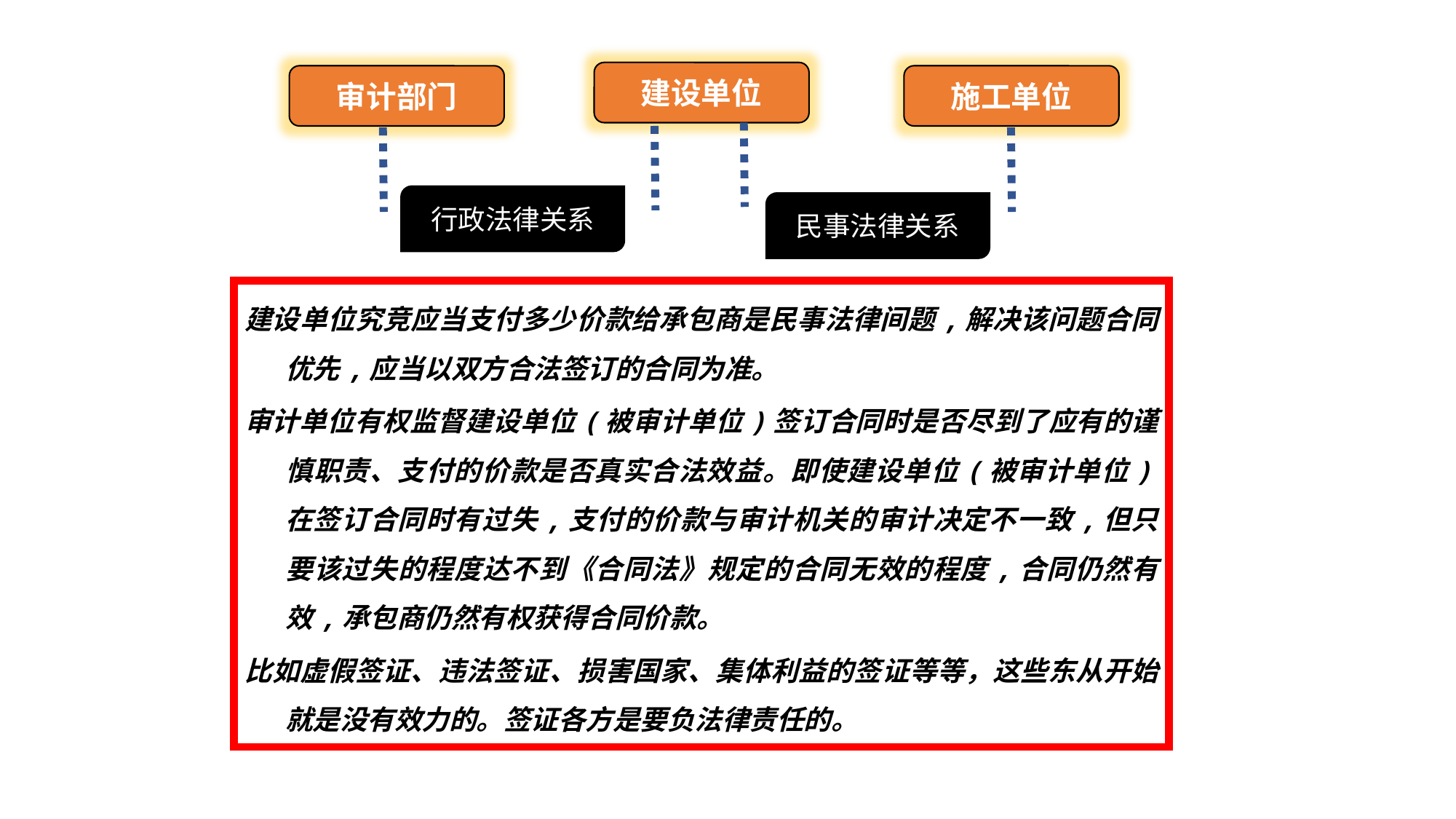

建设单位
审计部门
施工单位
行政法律关系
民事法律关系
建设单位究竞应当支付多少价款给承包商是民事法律间题,解决该问题合同优先,应当以双方合法签订的合同为准。
审计单位有权监督建设单位(被审计单位)签订合同时是否尽到了应有的谨慎职责、支付的价款是否真实合法效益。即使建设单位(被审计单位)在签订合同时有过失,支付的价款与审计机关的审计决定不一致,但只要该过失的程度达不到《合同法》规定的合同无效的程度,合同仍然有效,承包商仍然有权获得合同价款。
比如虚假签证、违法签证、损害国家、集体利益的签证等等，这些东从开始就是没有效力的。签证各方是要负法律责任的。